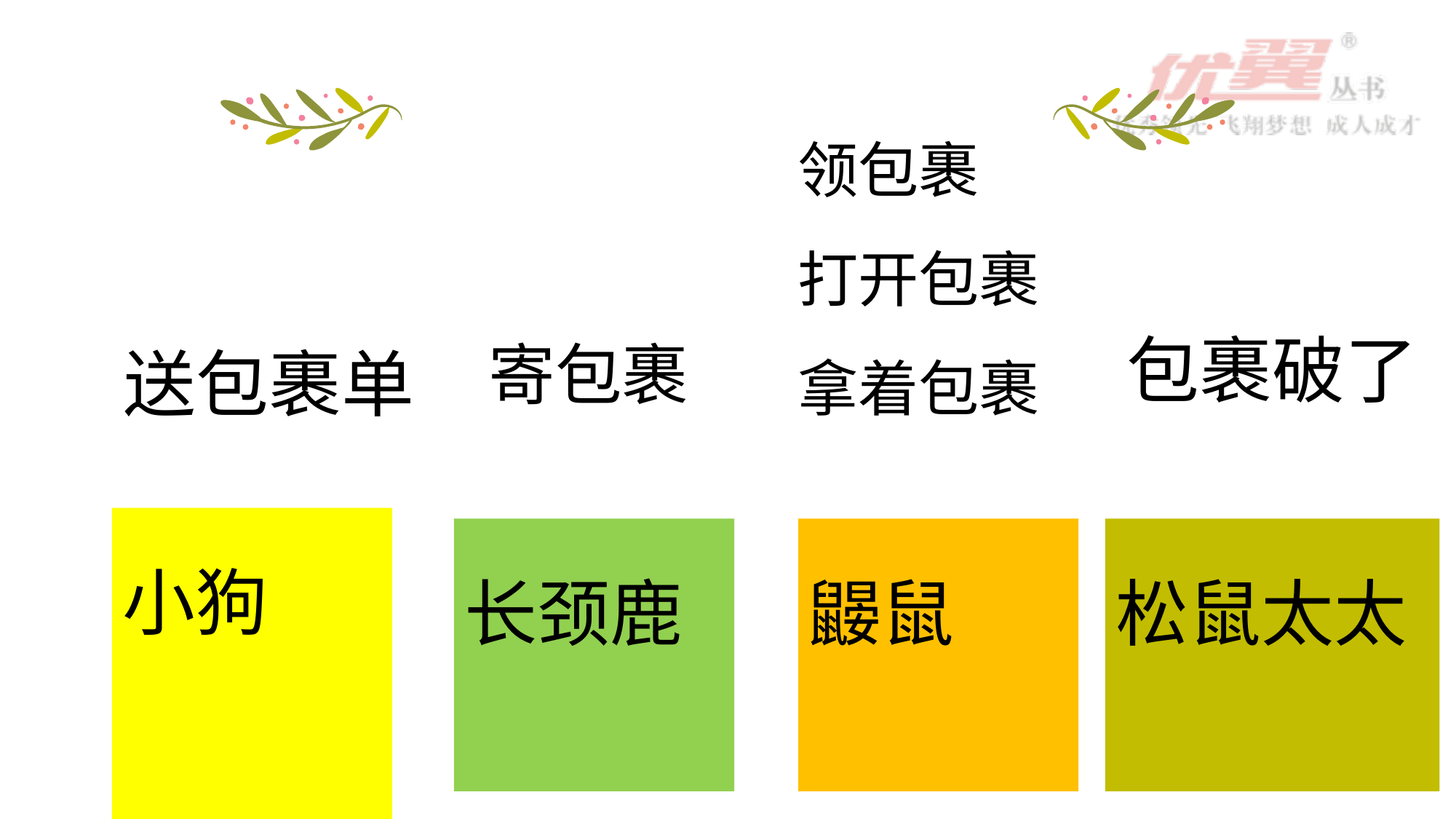

领包裹
打开包裹
拿着包裹
包裹破了
 送包裹单
寄包裹
小狗
长颈鹿
鼹鼠
松鼠太太